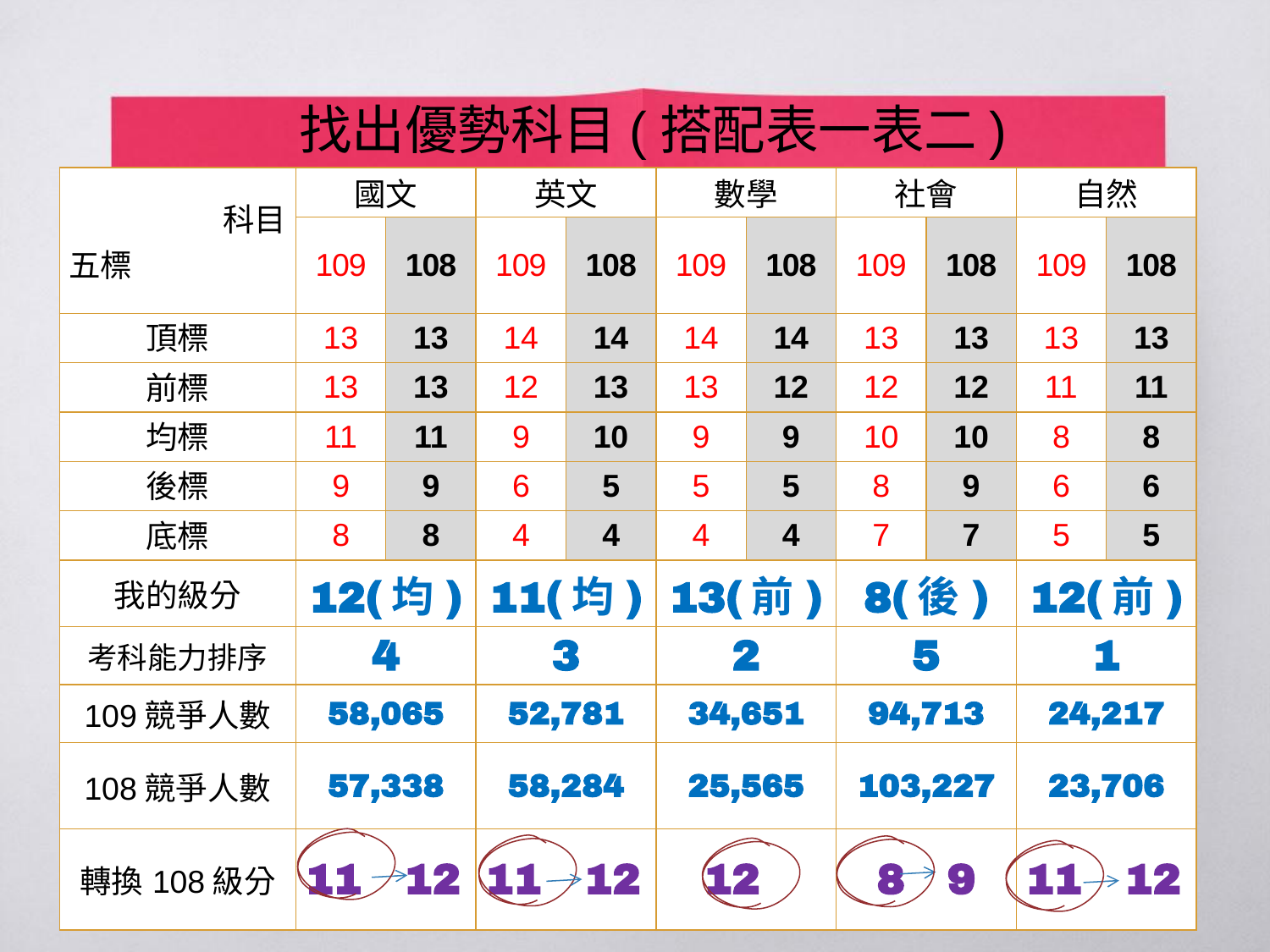

找出優勢科目(搭配表一表二)
| 科目 五標 | 國文 |  | 英文 |  | 數學 |  | 社會 |  | 自然 |  |
| --- | --- | --- | --- | --- | --- | --- | --- | --- | --- | --- |
|  | 109 | 108 | 109 | 108 | 109 | 108 | 109 | 108 | 109 | 108 |
| 頂標 | 13 | 13 | 14 | 14 | 14 | 14 | 13 | 13 | 13 | 13 |
| 前標 | 13 | 13 | 12 | 13 | 13 | 12 | 12 | 12 | 11 | 11 |
| 均標 | 11 | 11 | 9 | 10 | 9 | 9 | 10 | 10 | 8 | 8 |
| 後標 | 9 | 9 | 6 | 5 | 5 | 5 | 8 | 9 | 6 | 6 |
| 底標 | 8 | 8 | 4 | 4 | 4 | 4 | 7 | 7 | 5 | 5 |
| 我的級分 | 12(均) |  | 11(均) |  | 13(前) |  | 8(後) |  | 12(前) |  |
| 考科能力排序 | 4 |  | 3 |  | 2 |  | 5 |  | 1 |  |
| 109競爭人數 | 58,065 |  | 52,781 |  | 34,651 |  | 94,713 |  | 24,217 |  |
| 108競爭人數 | 57,338 |  | 58,284 |  | 25,565 |  | 103,227 |  | 23,706 |  |
| 轉換108級分 | 11 12 |  | 11 12 |  | 12 |  | 8 9 |  | 11 12 |  |

6